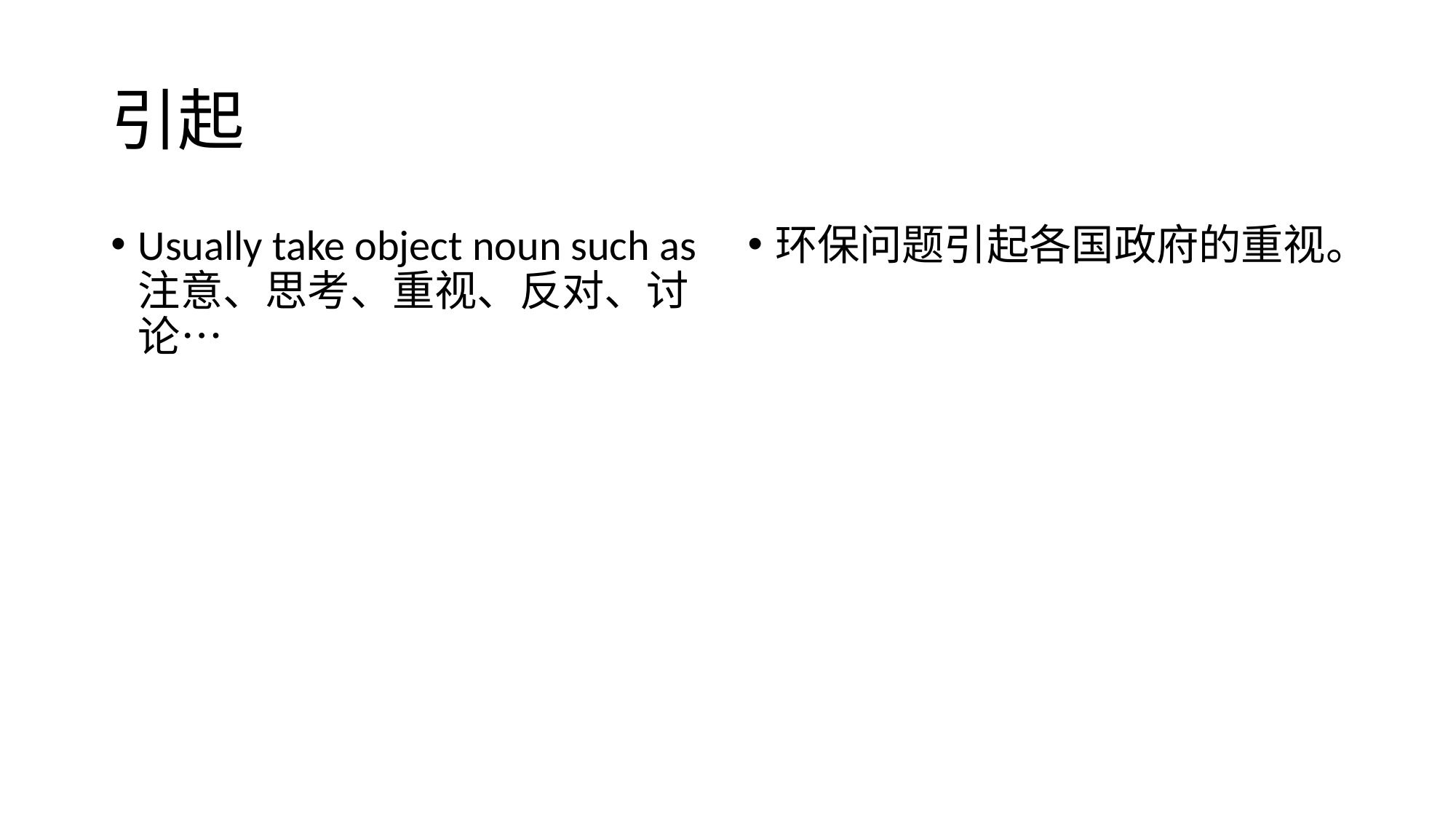

# 引起
Usually take object noun such as注意、思考、重视、反对、讨论…

环保问题引起各国政府的重视。